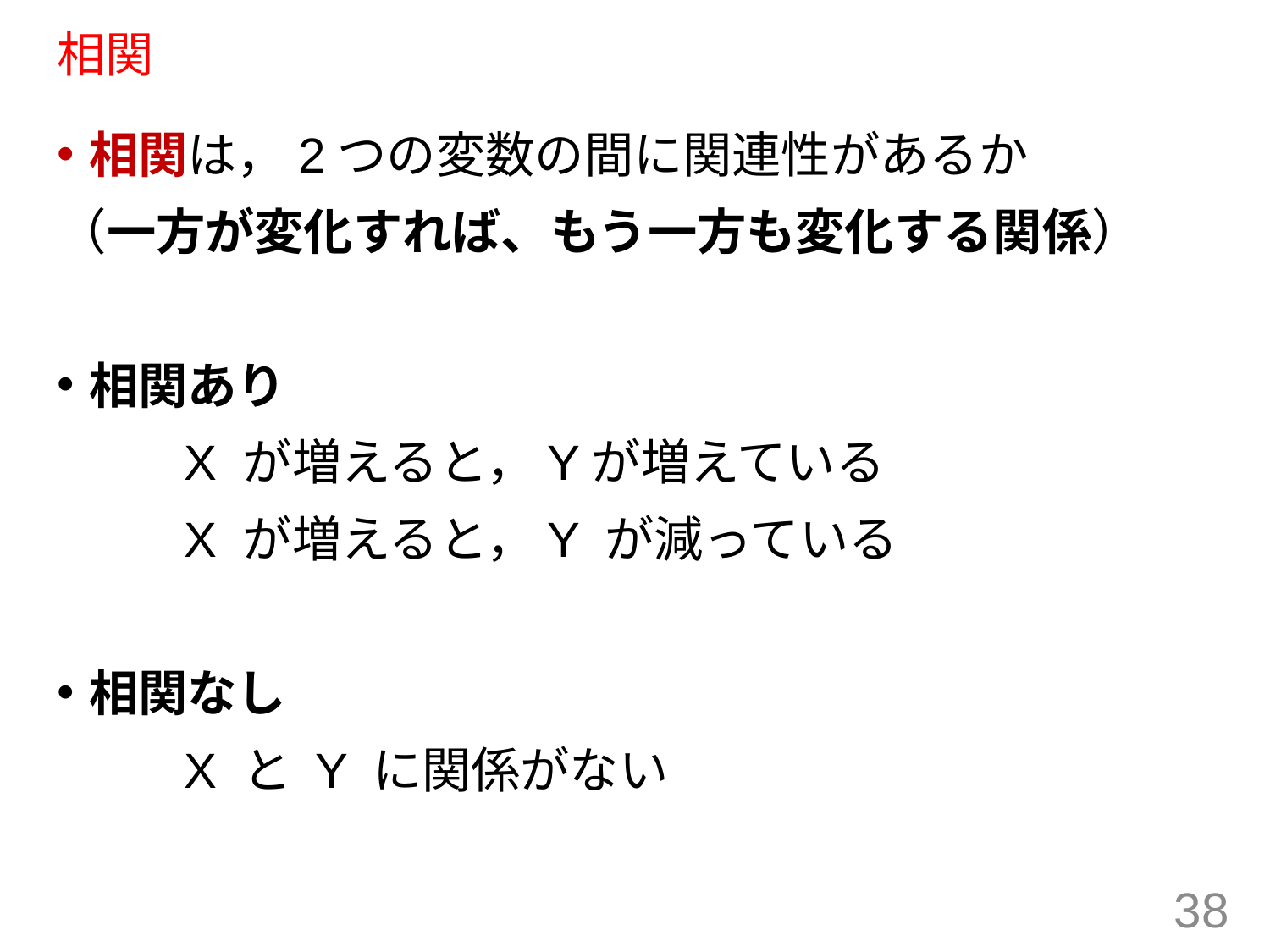

# 相関
相関は，2つの変数の間に関連性があるか
（一方が変化すれば、もう一方も変化する関係）

相関あり
	X が増えると，Yが増えている
	X が増えると，Y が減っている

相関なし
	X と Y に関係がない
38